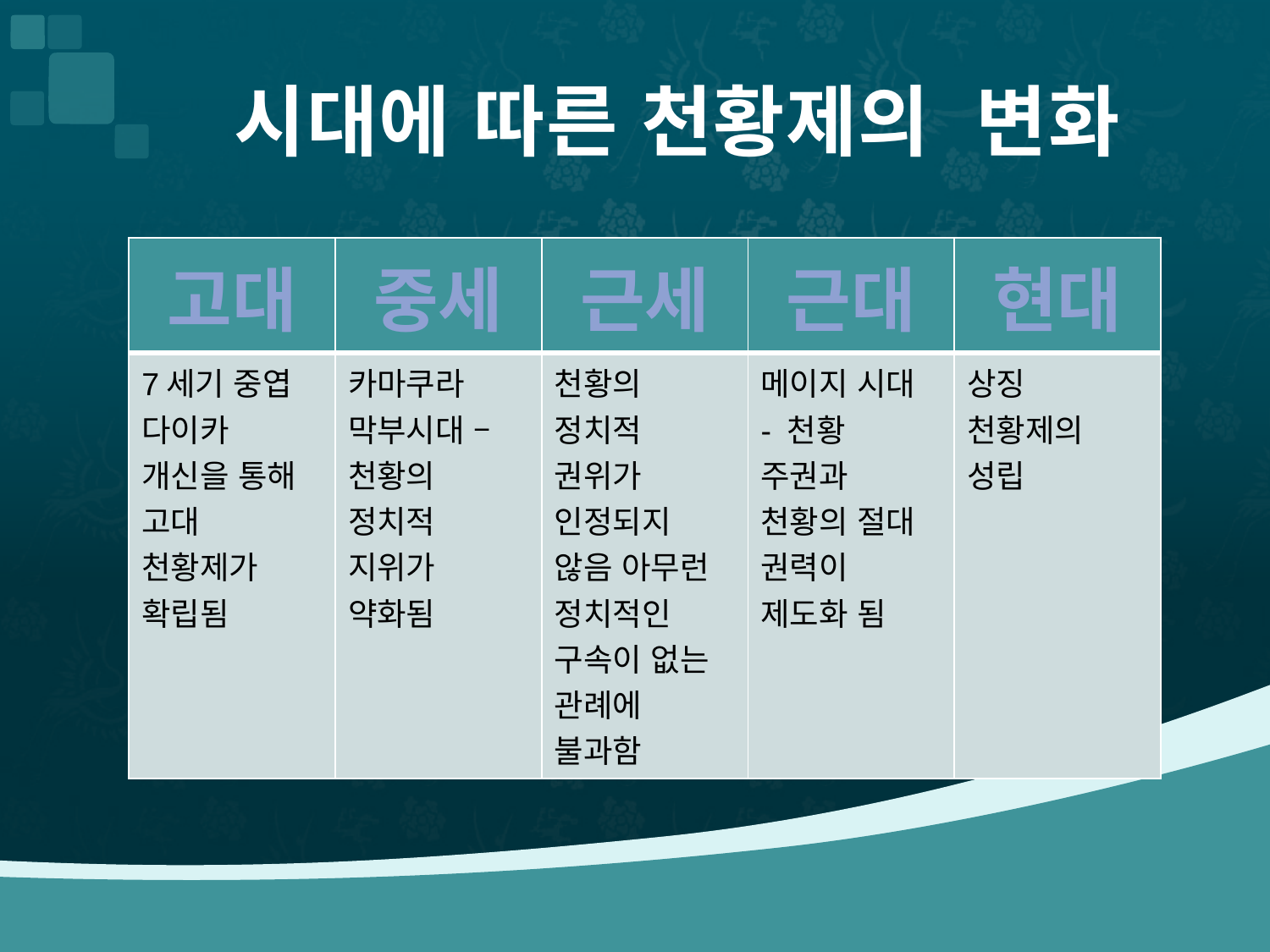

# 시대에 따른 천황제의  변화
| 고대 | 중세 | 근세 | 근대 | 현대 |
| --- | --- | --- | --- | --- |
| 7세기 중엽 다이카 개신을 통해 고대 천황제가 확립됨 | 카마쿠라 막부시대 – 천황의 정치적 지위가 약화됨 | 천황의 정치적 권위가 인정되지 않음 아무런 정치적인 구속이 없는 관례에 불과함 | 메이지 시대 - 천황 주권과 천황의 절대 권력이 제도화 됨 | 상징 천황제의 성립 |